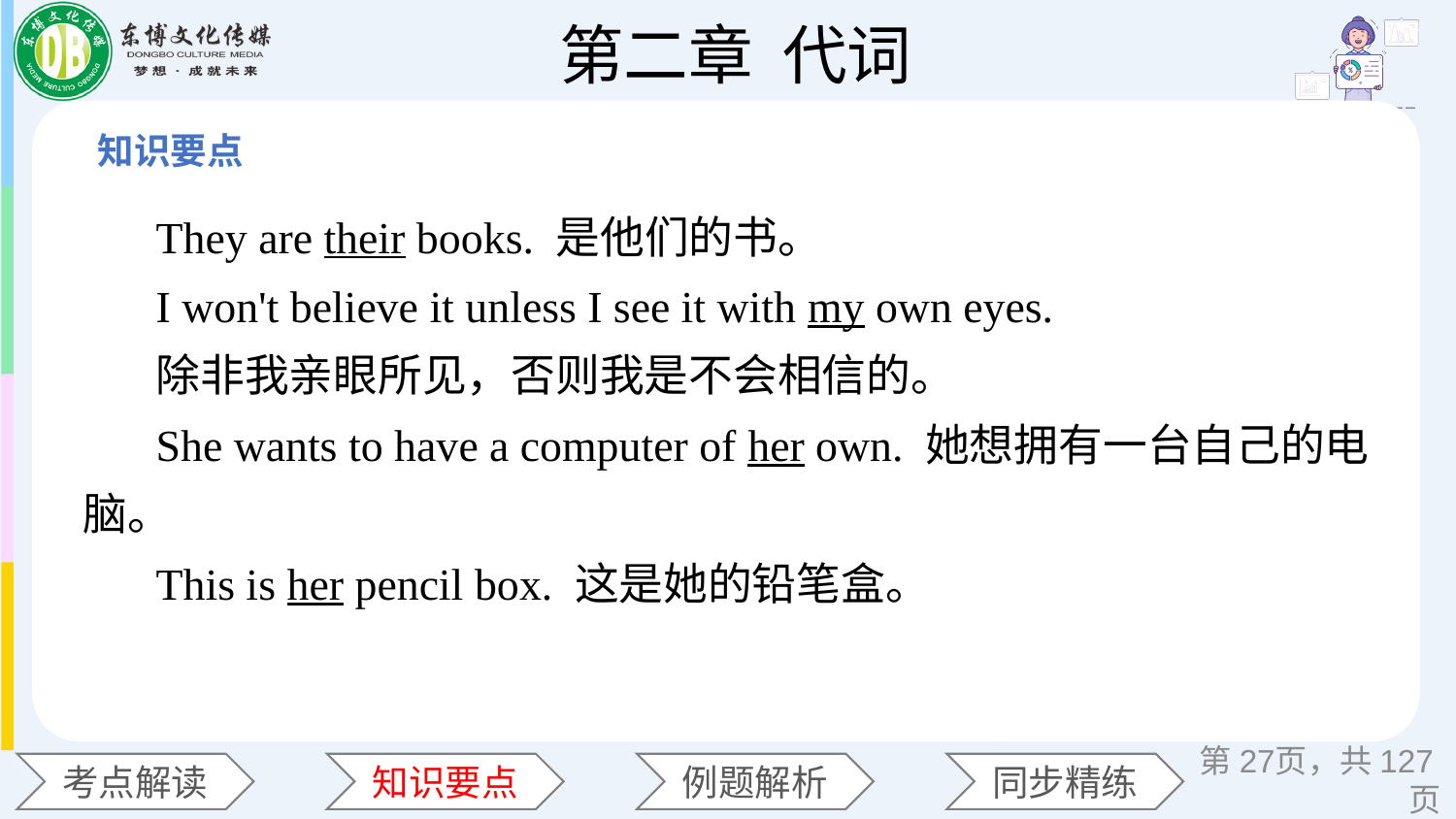

They are their books. 是他们的书。
I won't believe it unless I see it with my own eyes.
除非我亲眼所见，否则我是不会相信的。
She wants to have a computer of her own. 她想拥有一台自己的电脑。
This is her pencil box. 这是她的铅笔盒。

第27页，共127页